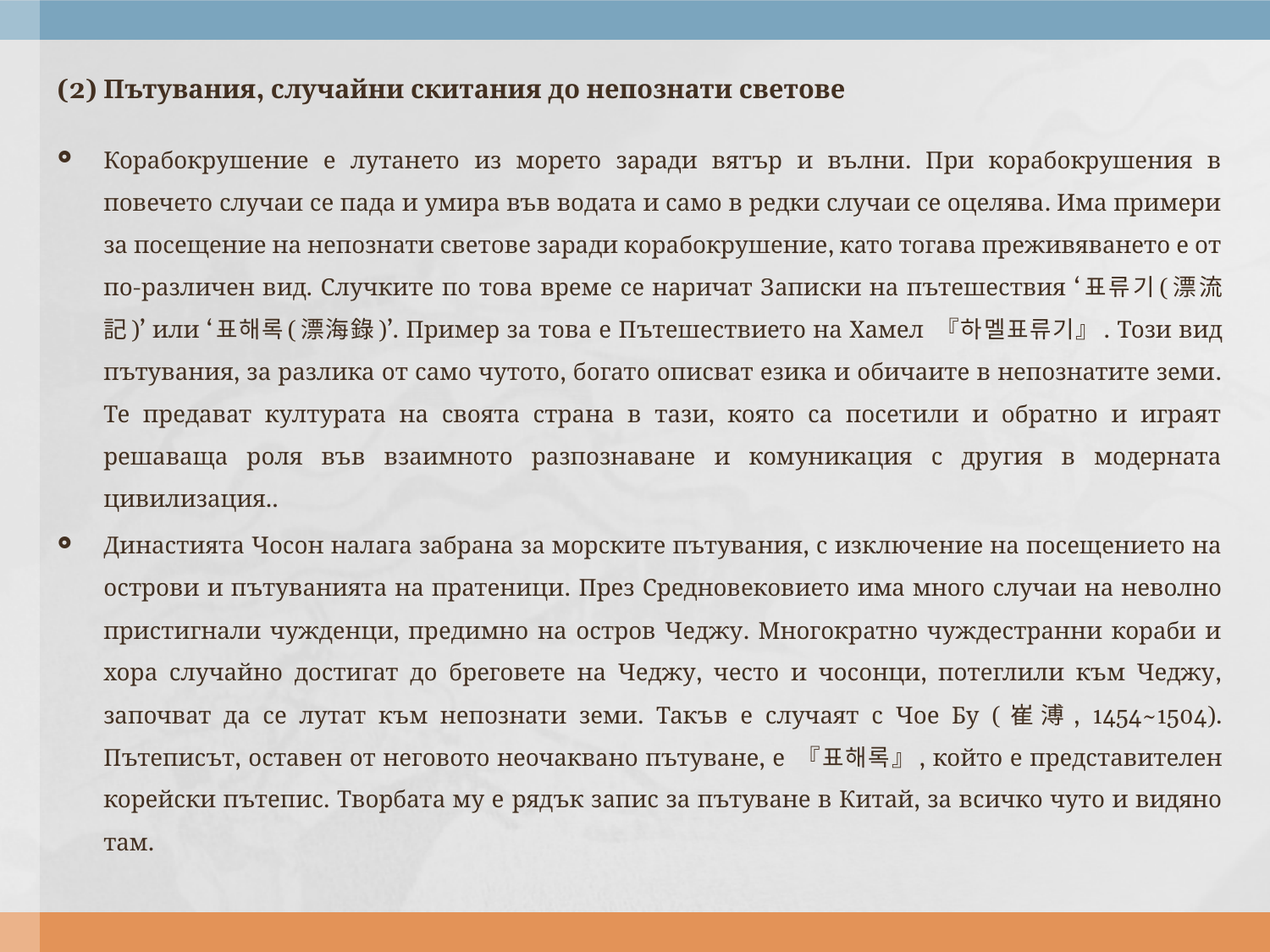

(2) Пътувания, случайни скитания до непознати светове

Корабокрушение е лутането из морето заради вятър и вълни. При корабокрушения в повечето случаи се пада и умира във водата и само в редки случаи се оцелява. Има примери за посещение на непознати светове заради корабокрушение, като тогава преживяването е от по-различен вид. Случките по това време се наричат Записки на пътешествия ‘표류기(漂流記)’ или ‘표해록(漂海錄)’. Пример за това е Пътешествието на Хамел 『하멜표류기』. Този вид пътувания, за разлика от само чутото, богато описват езика и обичаите в непознатите земи. Те предават културата на своята страна в тази, която са посетили и обратно и играят решаваща роля във взаимното разпознаване и комуникация с другия в модерната цивилизация..
Династията Чосон налага забрана за морските пътувания, с изключение на посещението на острови и пътуванията на пратеници. През Средновековието има много случаи на неволно пристигнали чужденци, предимно на остров Чеджу. Многократно чуждестранни кораби и хора случайно достигат до бреговете на Чеджу, често и чосонци, потеглили към Чеджу, започват да се лутат към непознати земи. Такъв е случаят с Чое Бу (崔溥, 1454~1504). Пътеписът, оставен от неговото неочаквано пътуване, е 『표해록』, който е представителен корейски пътепис. Творбата му е рядък запис за пътуване в Китай, за всичко чуто и видяно там.